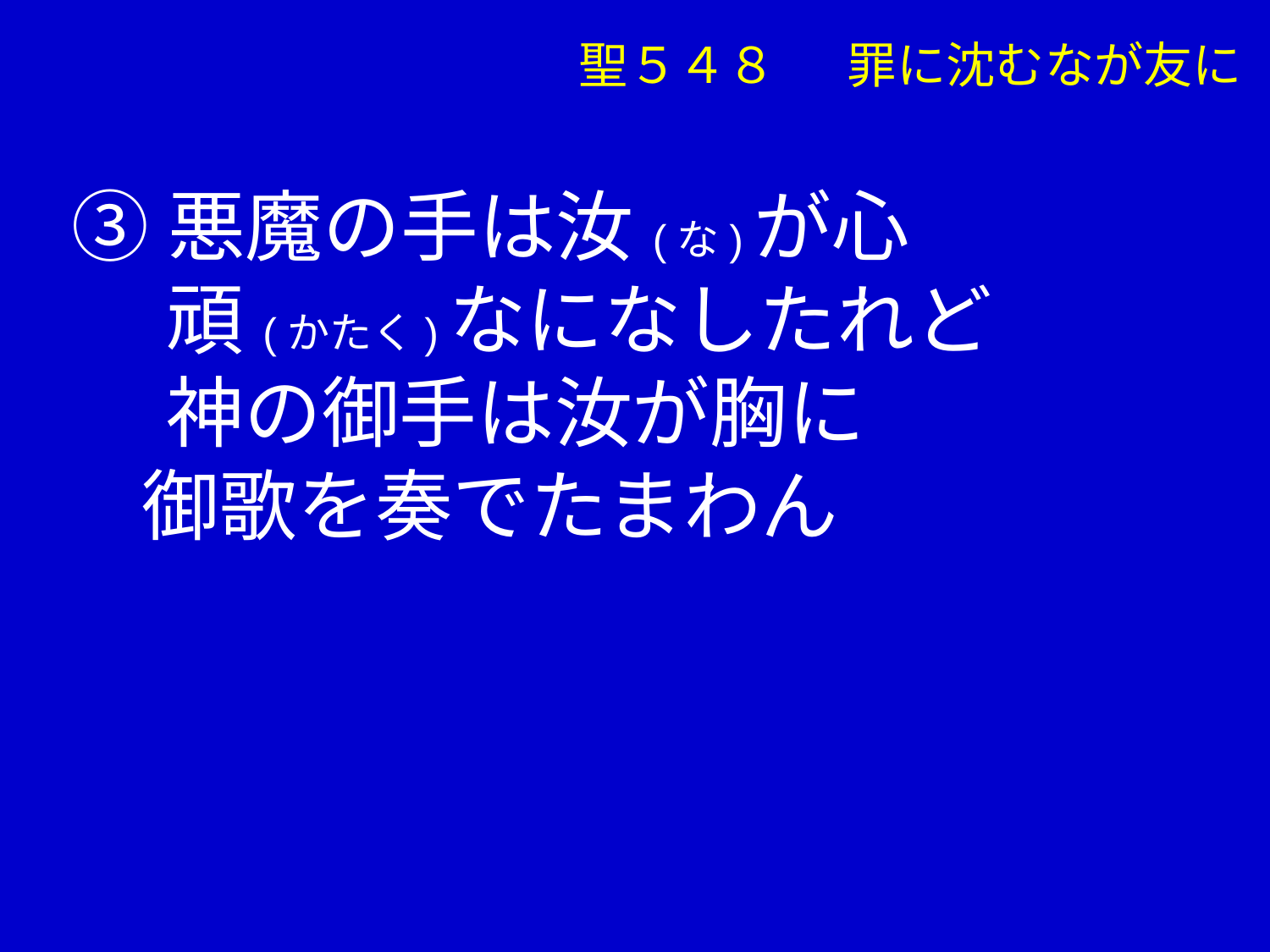

聖５４８  　罪に沈むなが友に
③悪魔の手は汝(な)が心
　 頑(かたく)なになしたれど
　 神の御手は汝が胸に
   御歌を奏でたまわん